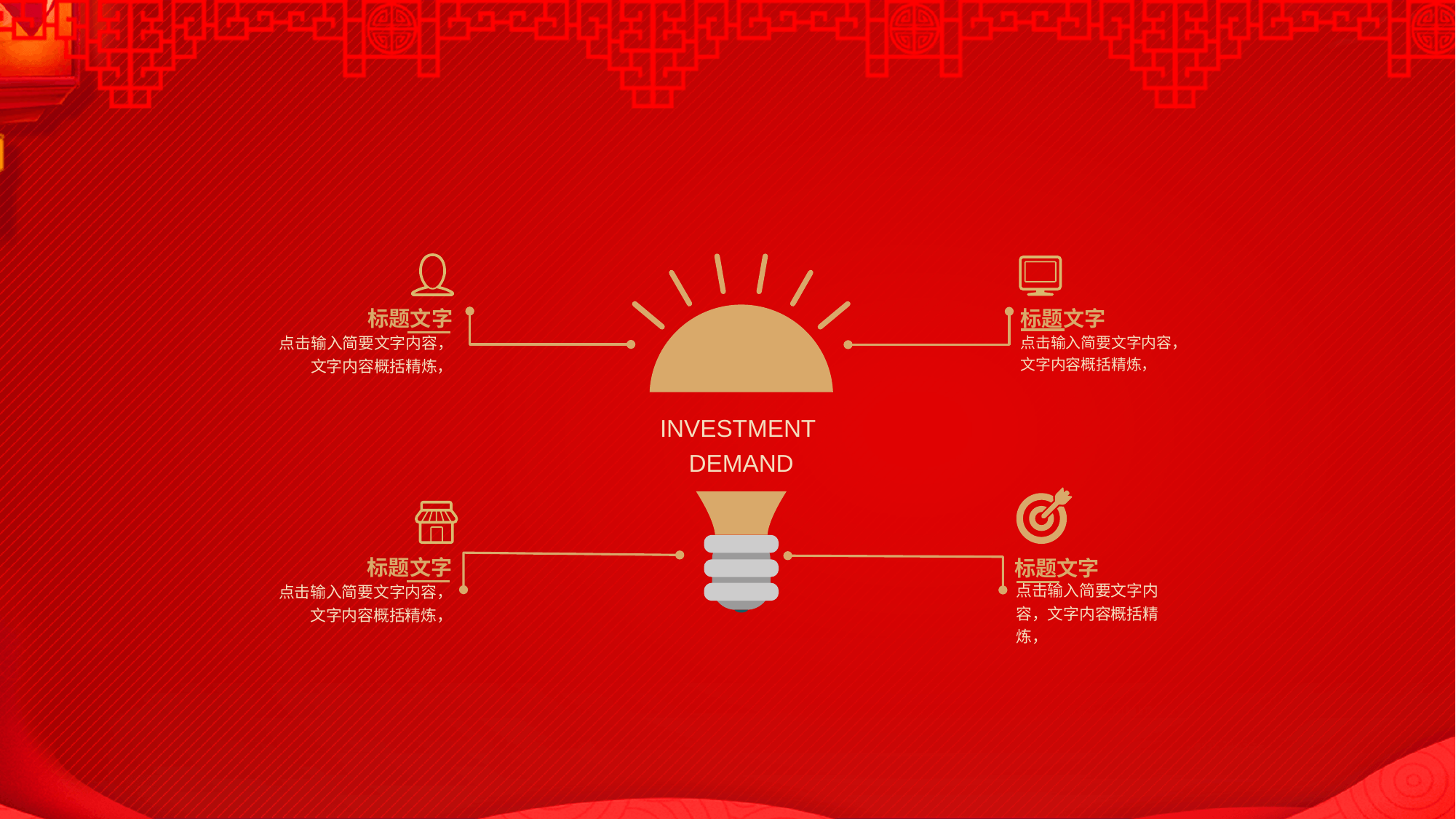

标题文字
标题文字

点击输入简要文字内容，文字内容概括精炼，
点击输入简要文字内容，文字内容概括精炼，
INVESTMENT
DEMAND

标题文字
标题文字

点击输入简要文字内容，文字内容概括精炼，
点击输入简要文字内容，文字内容概括精炼，